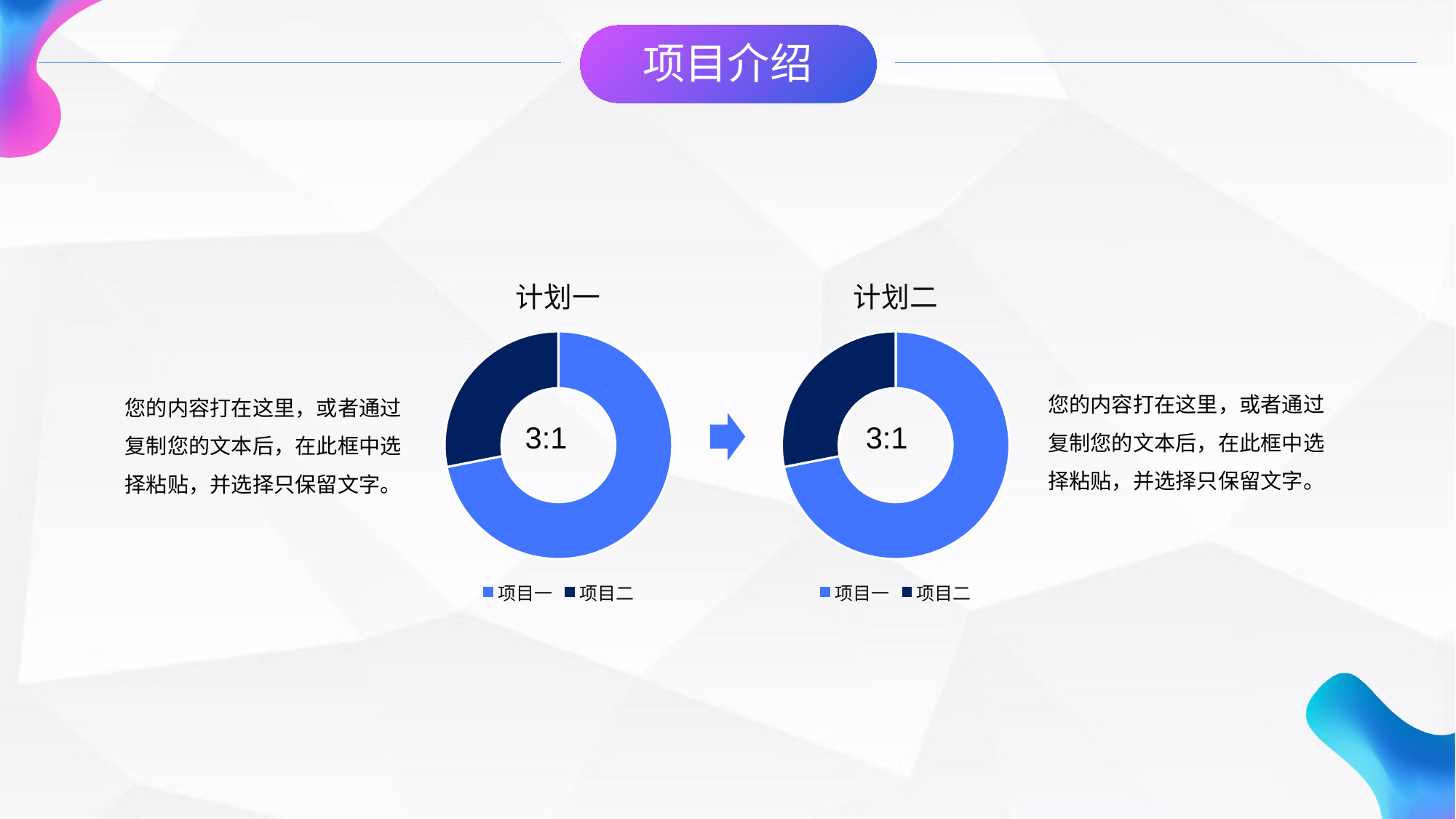

项目介绍

### Chart: 计划一

| Category | A实验 |
|---|---|
| 项目一 | 8.2 |
| 项目二 | 3.2 |

### Chart: 计划二

| Category | B实验 |
|---|---|
| 项目一 | 8.2 |
| 项目二 | 3.2 |
您的内容打在这里，或者通过复制您的文本后，在此框中选择粘贴，并选择只保留文字。
您的内容打在这里，或者通过复制您的文本后，在此框中选择粘贴，并选择只保留文字。
3:1

3:1